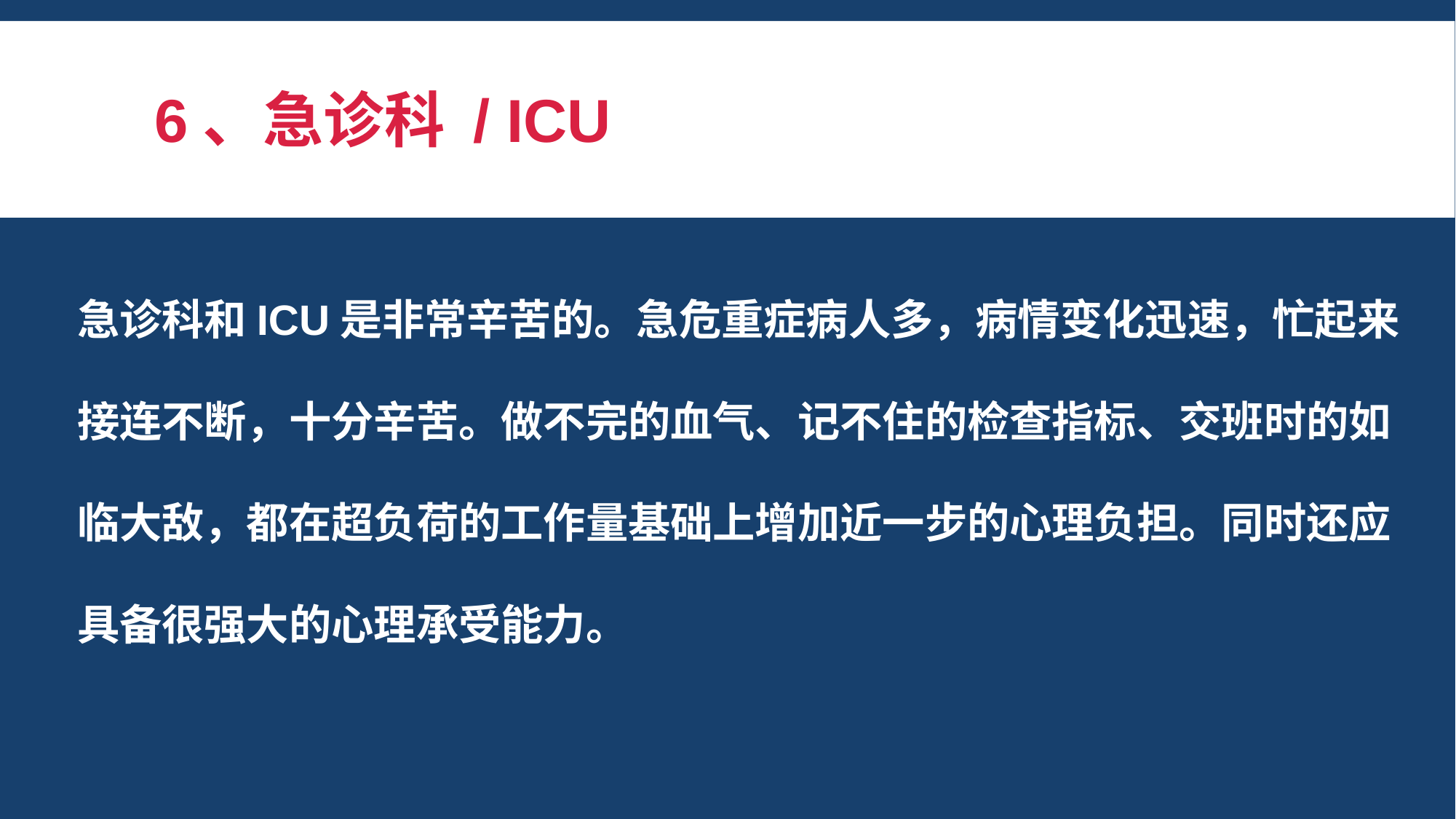

# 6、急诊科 / ICU
急诊科和ICU是非常辛苦的。急危重症病人多，病情变化迅速，忙起来接连不断，十分辛苦。做不完的血气、记不住的检查指标、交班时的如临大敌，都在超负荷的工作量基础上增加近一步的心理负担。同时还应具备很强大的心理承受能力。